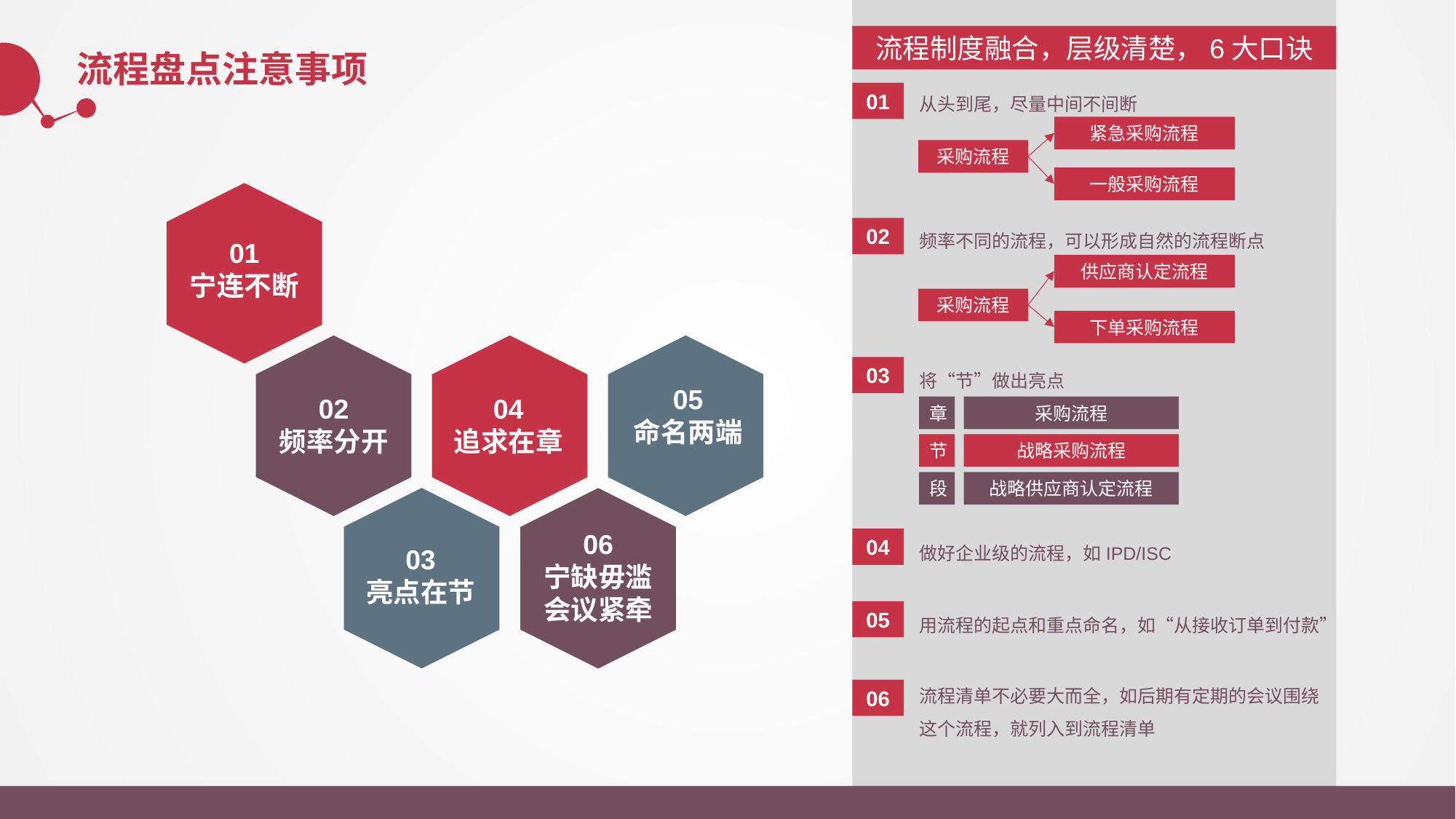

流程盘点注意事项
流程制度融合，层级清楚，6大口诀

从头到尾，尽量中间不间断
01
紧急采购流程
采购流程
一般采购流程

频率不同的流程，可以形成自然的流程断点
02
01
宁连不断
供应商认定流程
采购流程
下单采购流程

将“节”做出亮点
03
05
命名两端
章
采购流程
04
追求在章
02
频率分开
节
战略采购流程
段
战略供应商认定流程

做好企业级的流程，如IPD/ISC
04
03
亮点在节
06
宁缺毋滥会议紧牵
用流程的起点和重点命名，如“从接收订单到付款”
05
流程清单不必要大而全，如后期有定期的会议围绕这个流程，就列入到流程清单
06